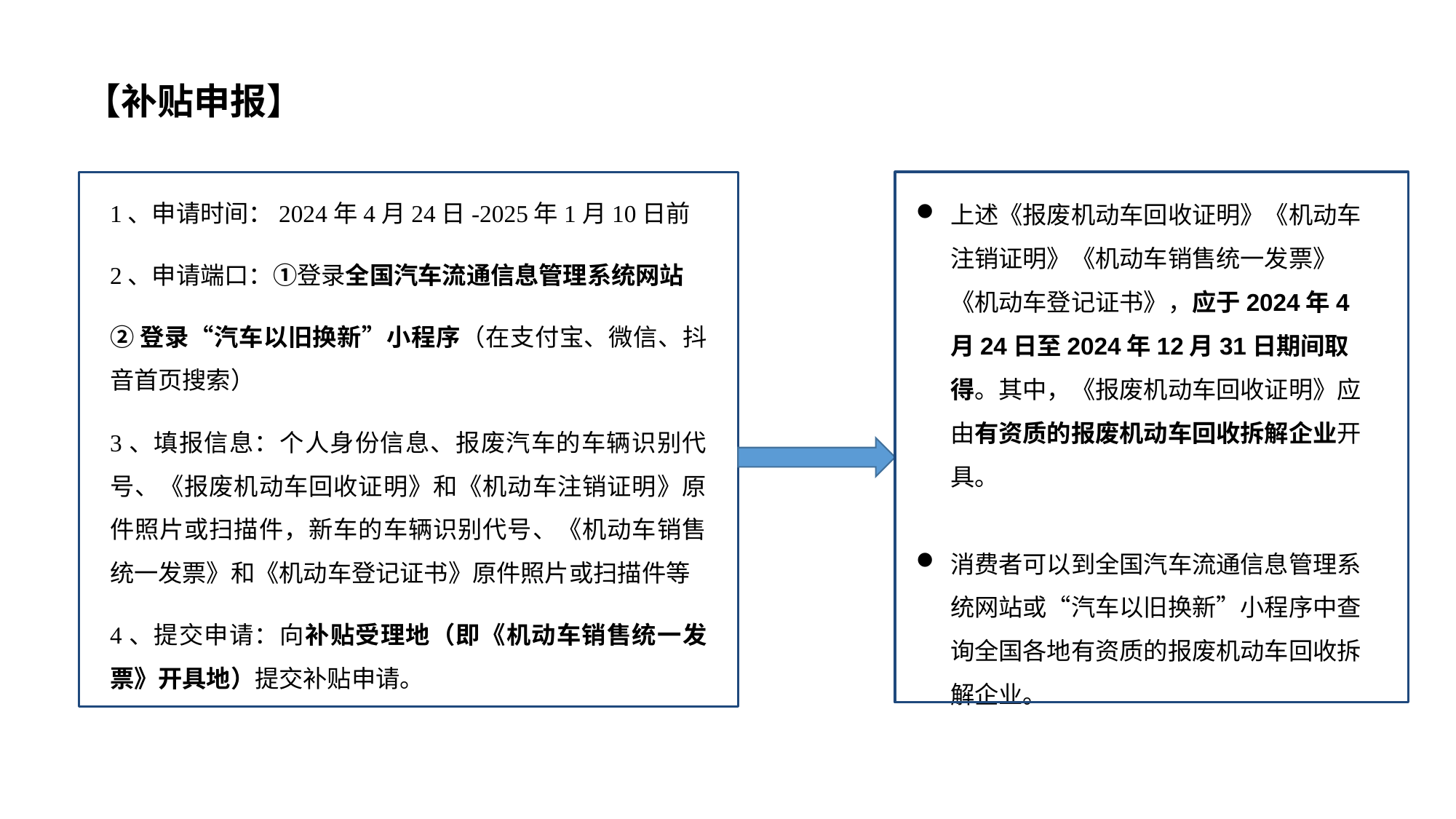

【补贴申报】

1、申请时间：2024年4月24日-2025年1月10日前
2、申请端口：①登录全国汽车流通信息管理系统网站
②登录“汽车以旧换新”小程序（在支付宝、微信、抖音首页搜索）
3、填报信息：个人身份信息、报废汽车的车辆识别代号、《报废机动车回收证明》和《机动车注销证明》原件照片或扫描件，新车的车辆识别代号、《机动车销售统一发票》和《机动车登记证书》原件照片或扫描件等
4、提交申请：向补贴受理地（即《机动车销售统一发票》开具地）提交补贴申请。

上述《报废机动车回收证明》《机动车注销证明》《机动车销售统一发票》《机动车登记证书》，应于2024年4月24日至2024年12月31日期间取得。其中，《报废机动车回收证明》应由有资质的报废机动车回收拆解企业开具。

消费者可以到全国汽车流通信息管理系统网站或“汽车以旧换新”小程序中查询全国各地有资质的报废机动车回收拆解企业。